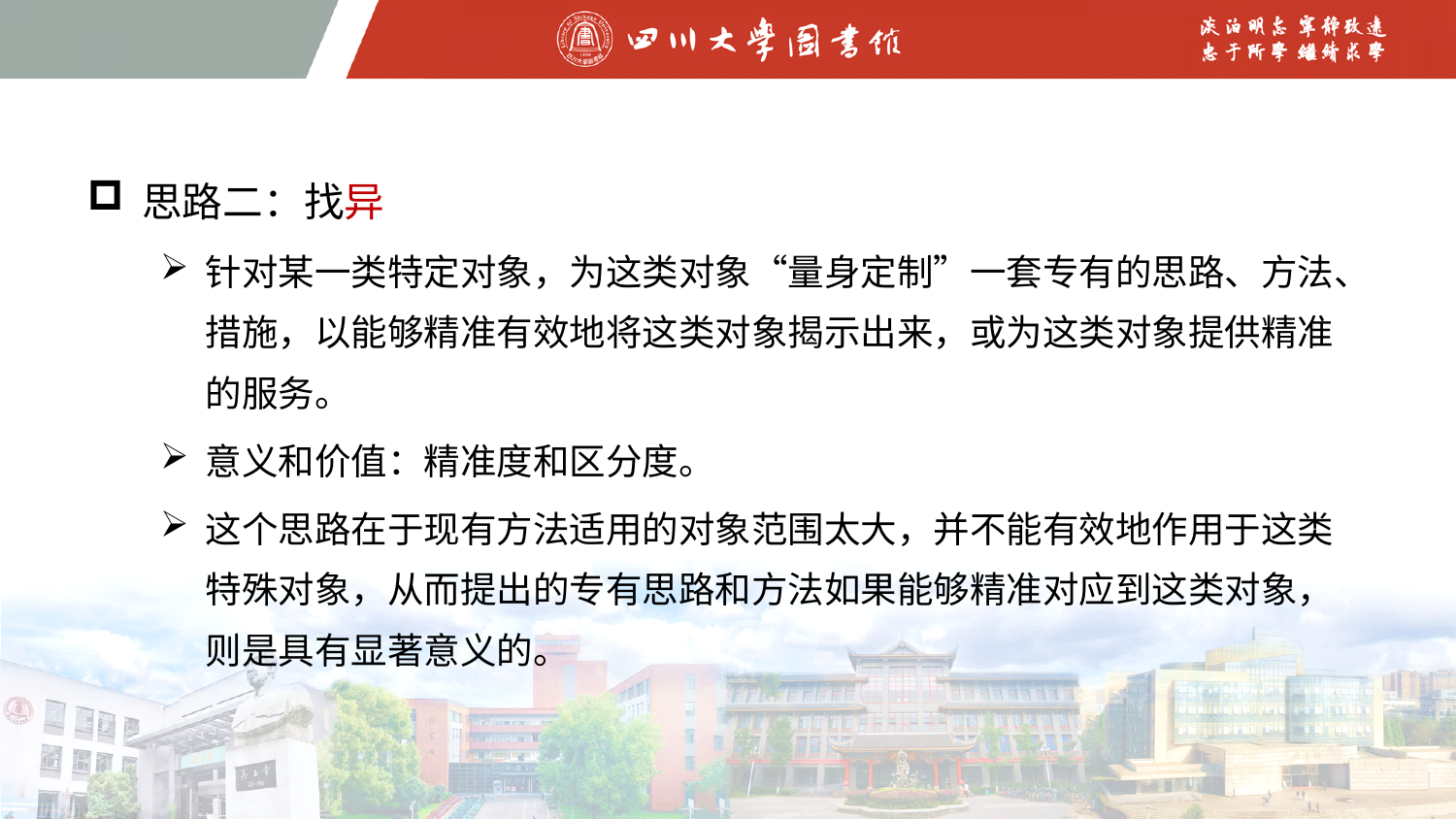

#
思路二：找异
针对某一类特定对象，为这类对象“量身定制”一套专有的思路、方法、措施，以能够精准有效地将这类对象揭示出来，或为这类对象提供精准的服务。
意义和价值：精准度和区分度。
这个思路在于现有方法适用的对象范围太大，并不能有效地作用于这类特殊对象，从而提出的专有思路和方法如果能够精准对应到这类对象，则是具有显著意义的。